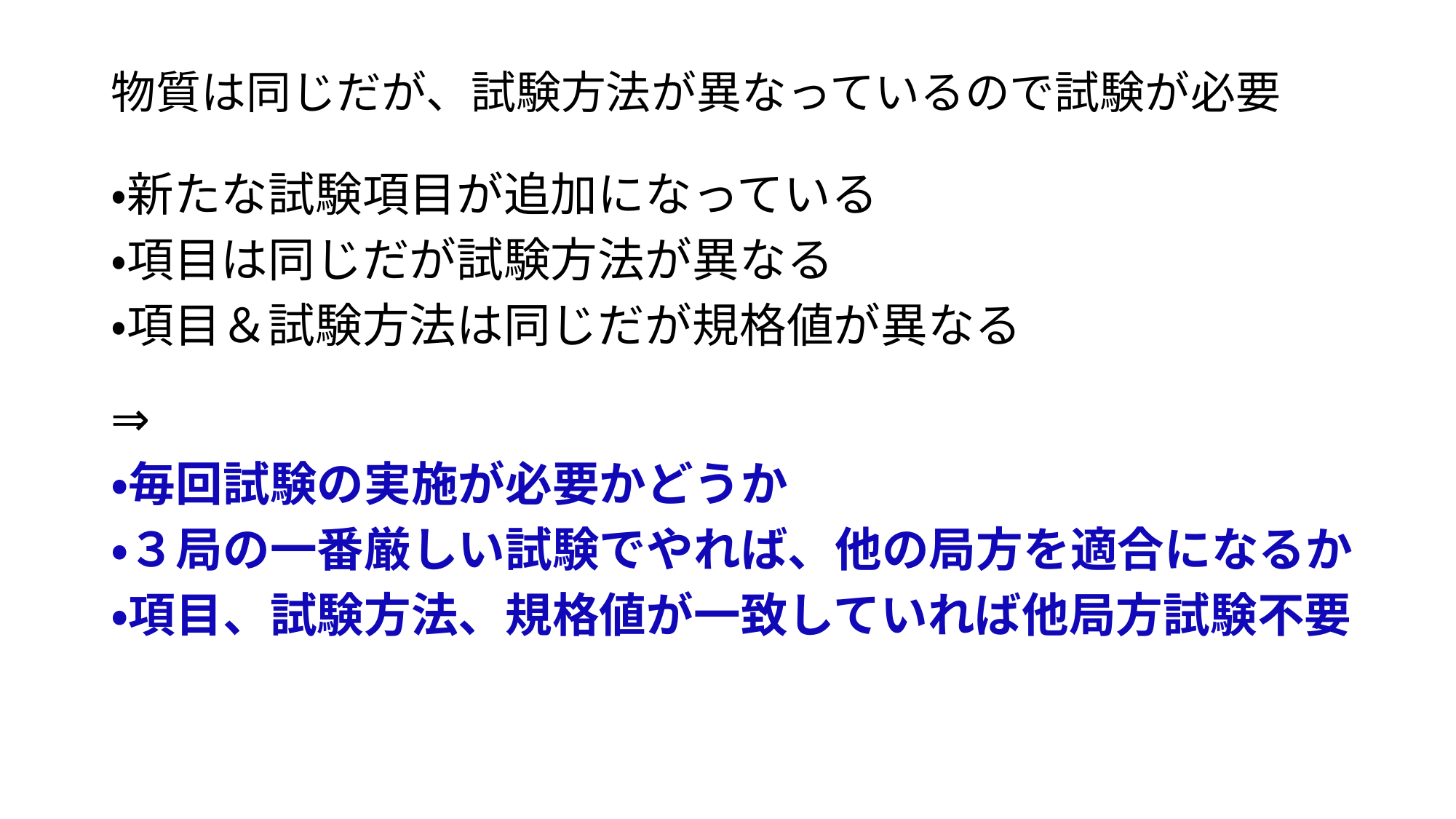

# 物質は同じだが、試験方法が異なっているので試験が必要
・新たな試験項目が追加になっている
・項目は同じだが試験方法が異なる
・項目＆試験方法は同じだが規格値が異なる

⇒
・毎回試験の実施が必要かどうか
・３局の一番厳しい試験でやれば、他の局方を適合になるか
・項目、試験方法、規格値が一致していれば他局方試験不要